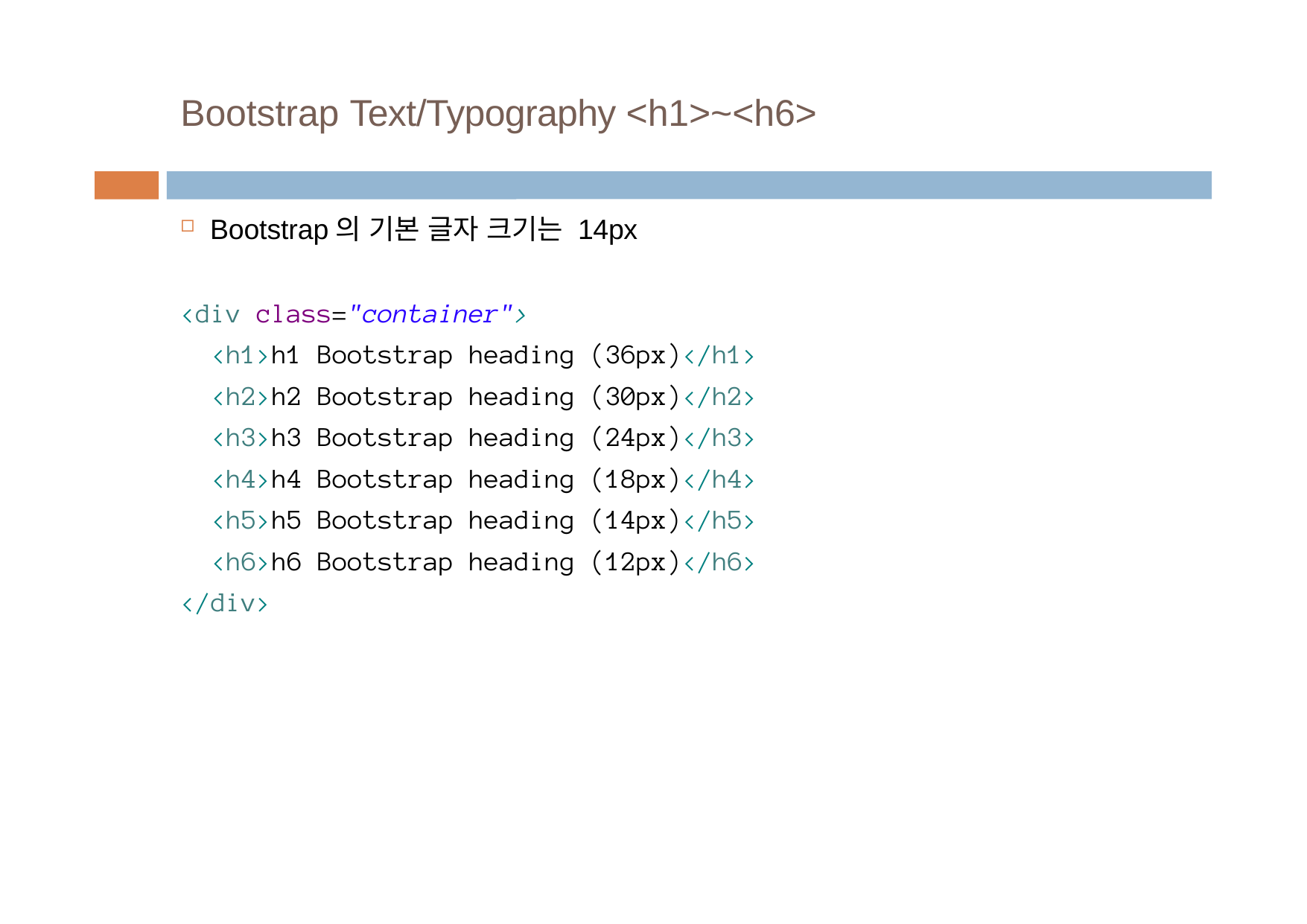

# Bootstrap Text/Typography <h1>~<h6>
Bootstrap의 기본 글자 크기는 14px

<div class="container">
<h1>h1 Bootstrap heading (36px)</h1>
<h2>h2 Bootstrap heading (30px)</h2>
<h3>h3 Bootstrap heading (24px)</h3>
<h4>h4 Bootstrap heading (18px)</h4>
<h5>h5 Bootstrap heading (14px)</h5>
<h6>h6 Bootstrap heading (12px)</h6>
</div>